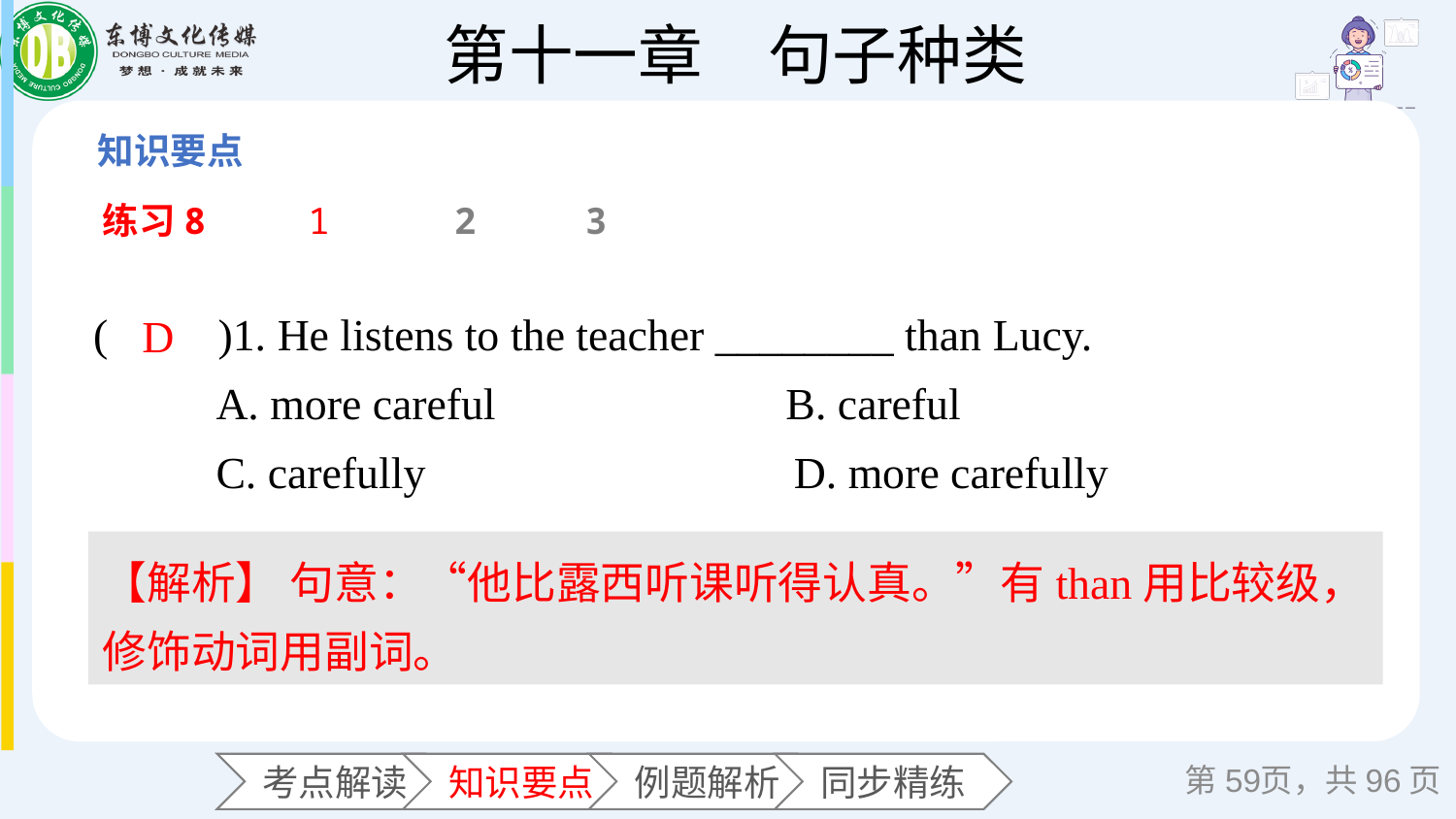

练习8
1
2
3
(　　)1. He listens to the teacher ________ than Lucy.
           A. more careful                          B. careful
           C. carefully                                 D. more carefully
D
【解析】 句意：“他比露西听课听得认真。”有than用比较级，修饰动词用副词。
第59页，共96页